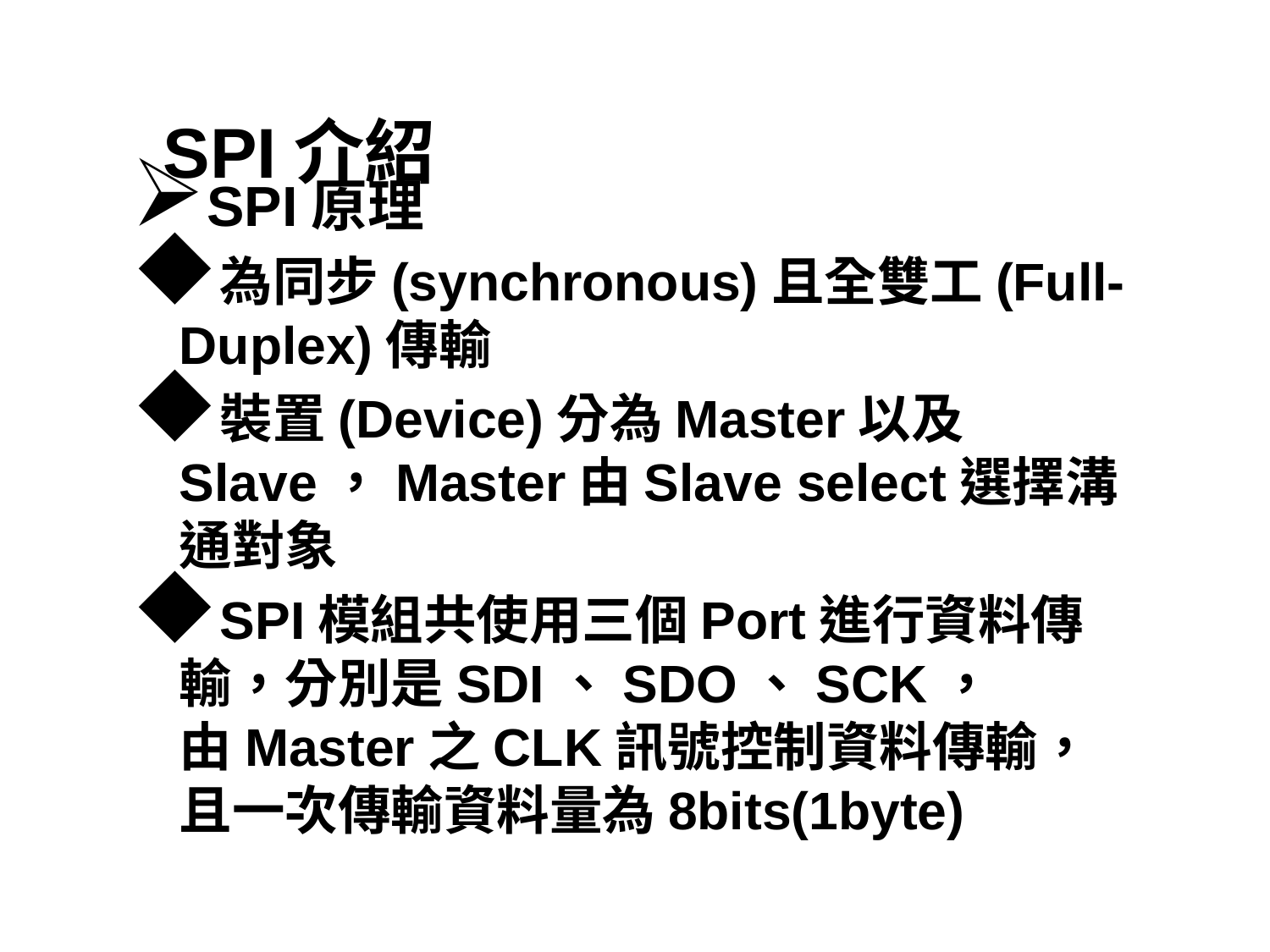

# SPI介紹
SPI原理
為同步(synchronous)且全雙工(Full-Duplex)傳輸
裝置(Device)分為Master以及Slave，Master由Slave select選擇溝通對象
SPI模組共使用三個Port進行資料傳輸，分別是SDI、SDO、SCK，
由Master之CLK訊號控制資料傳輸，且一次傳輸資料量為8bits(1byte)